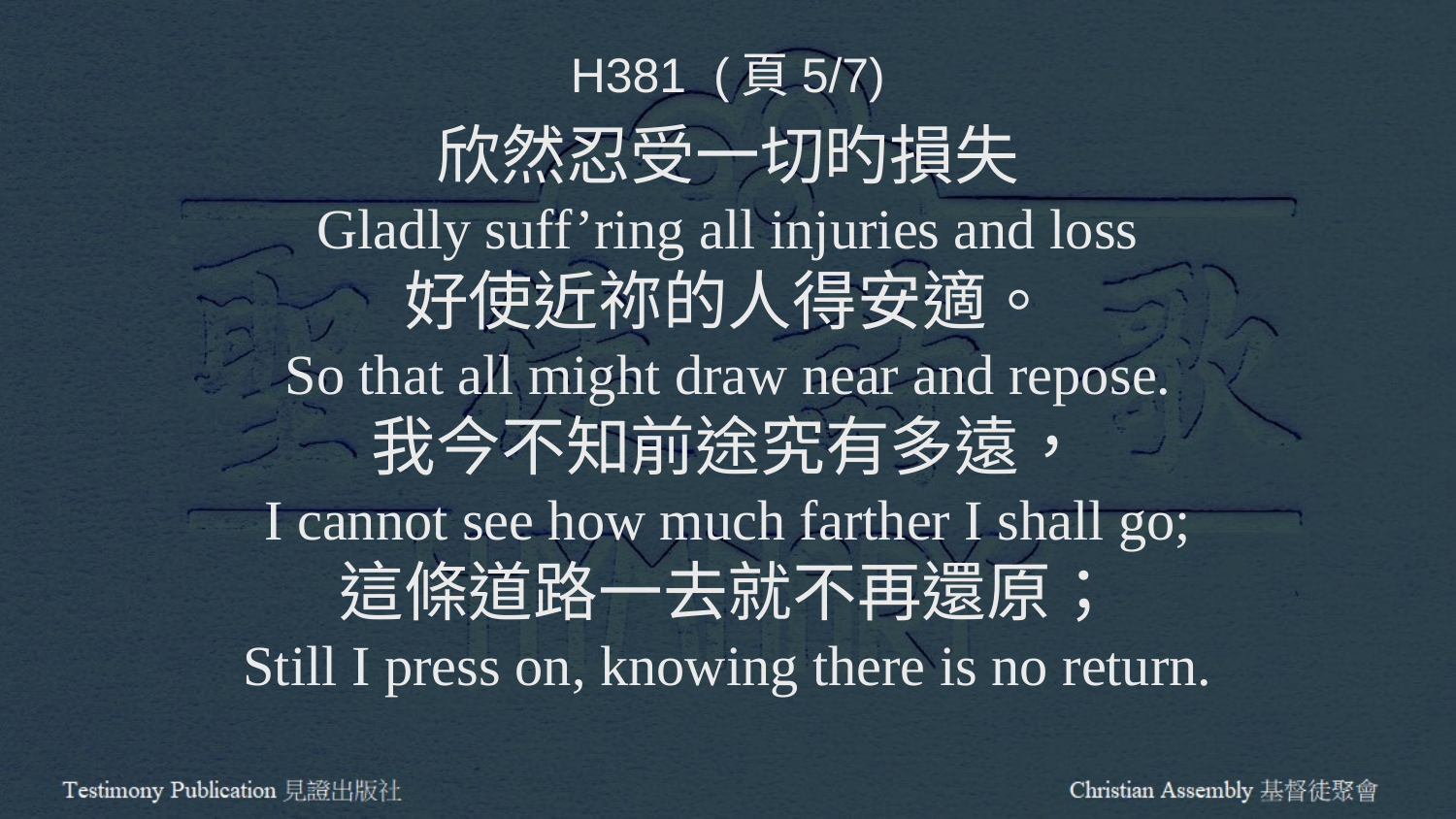

H381  (頁5/7)
欣然忍受一切旳損失
Gladly suff’ring all injuries and loss
好使近祢的人得安適。
So that all might draw near and repose.
我今不知前途究有多遠，
I cannot see how much farther I shall go;
這條道路一去就不再還原；
Still I press on, knowing there is no return.